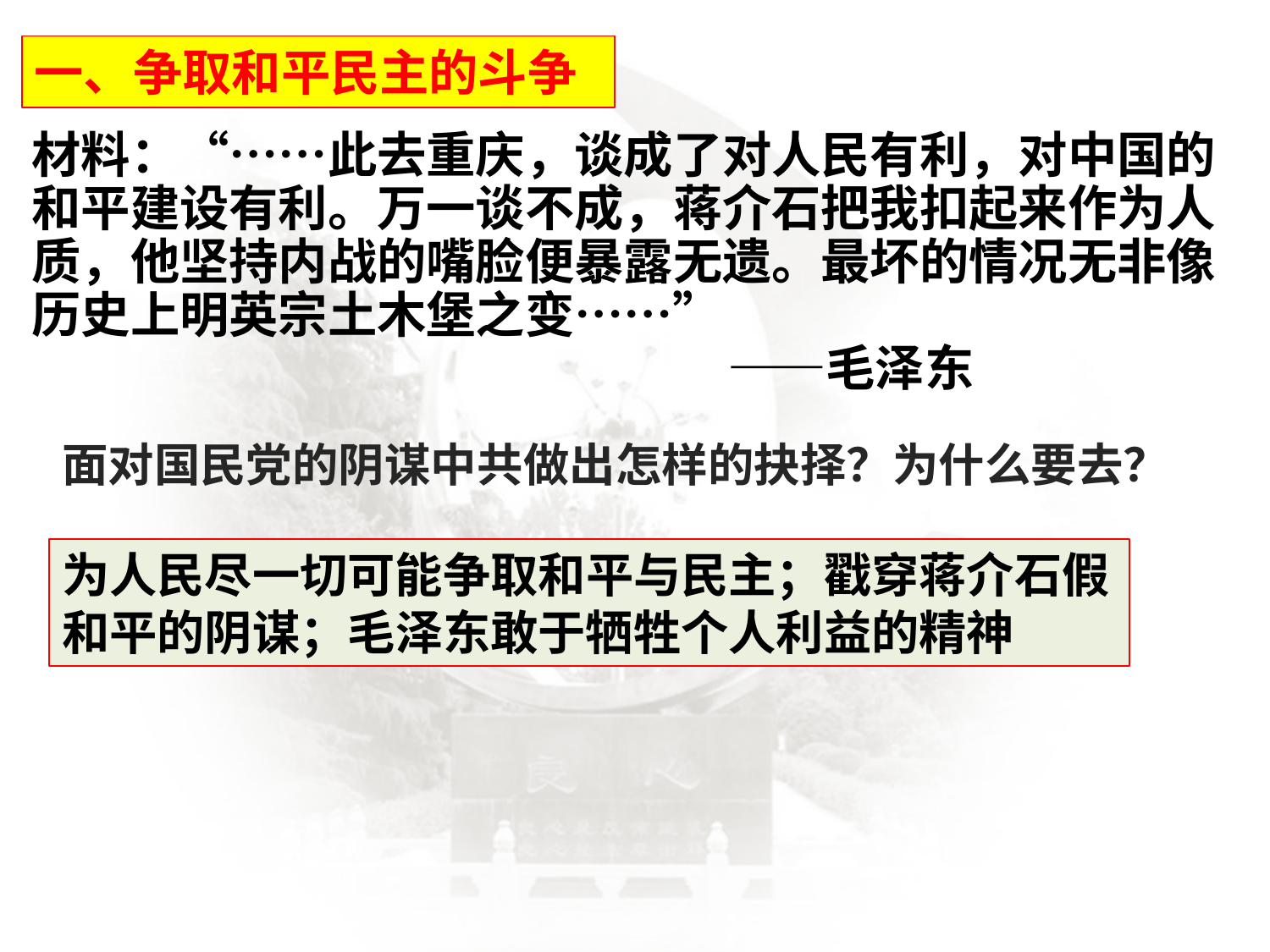

一、争取和平民主的斗争
材料：“……此去重庆，谈成了对人民有利，对中国的和平建设有利。万一谈不成，蒋介石把我扣起来作为人质，他坚持内战的嘴脸便暴露无遗。最坏的情况无非像历史上明英宗土木堡之变……”                                                                                                            ——毛泽东
# 面对国民党的阴谋中共做出怎样的抉择？为什么要去？
为人民尽一切可能争取和平与民主；戳穿蒋介石假和平的阴谋；毛泽东敢于牺牲个人利益的精神